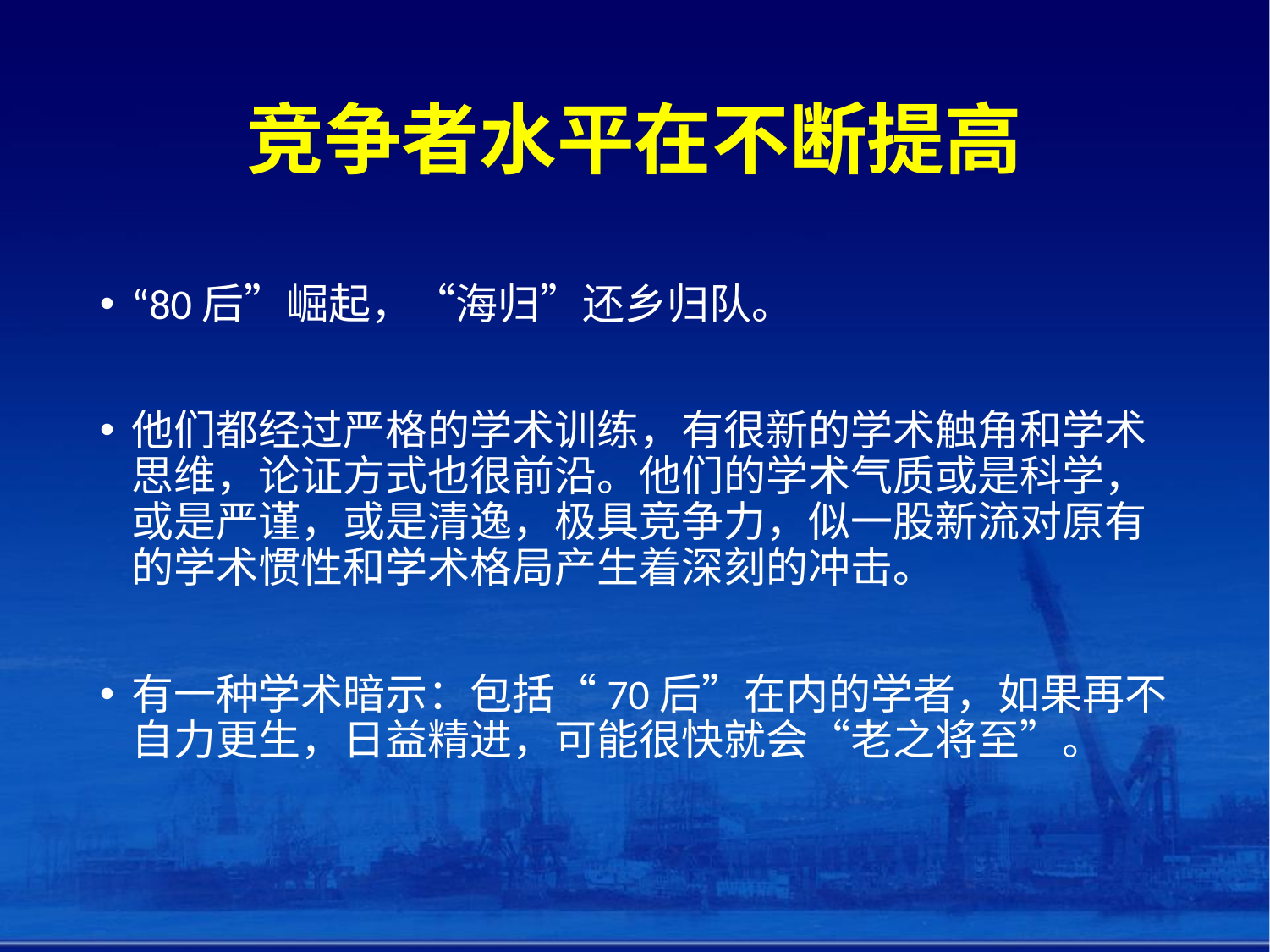

# 竞争者水平在不断提高
“80后”崛起，“海归”还乡归队。

他们都经过严格的学术训练，有很新的学术触角和学术思维，论证方式也很前沿。他们的学术气质或是科学，或是严谨，或是清逸，极具竞争力，似一股新流对原有的学术惯性和学术格局产生着深刻的冲击。

有一种学术暗示：包括“70后”在内的学者，如果再不自力更生，日益精进，可能很快就会“老之将至”。